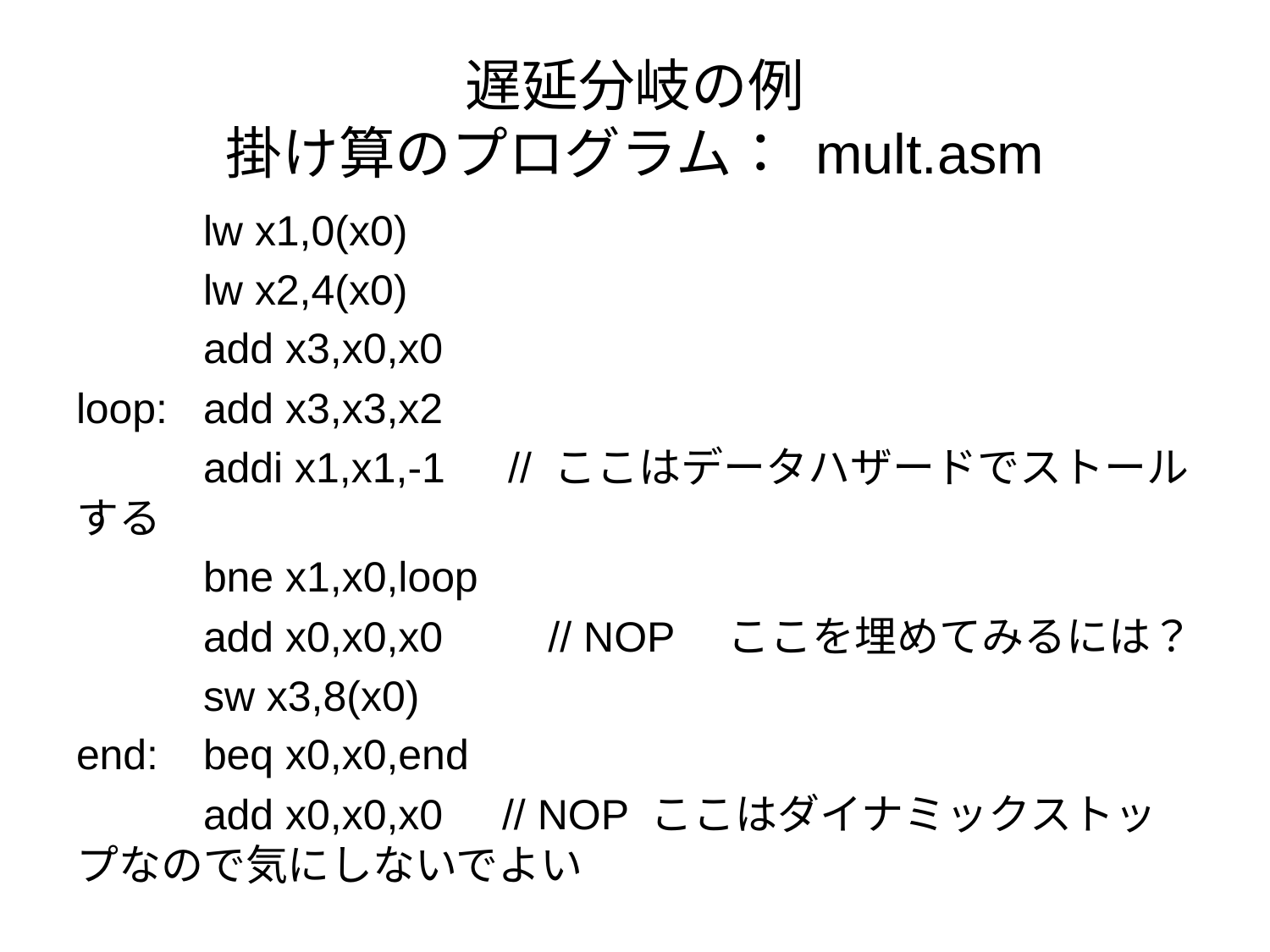

# 遅延分岐の例 掛け算のプログラム： mult.asm
	lw x1,0(x0)
	lw x2,4(x0)
	add x3,x0,x0
loop:	add x3,x3,x2
	addi x1,x1,-1　// ここはデータハザードでストールする
	bne x1,x0,loop
	add x0,x0,x0　　// NOP　ここを埋めてみるには？
	sw x3,8(x0)
end:	beq x0,x0,end
	add x0,x0,x0     // NOP ここはダイナミックストップなので気にしないでよい